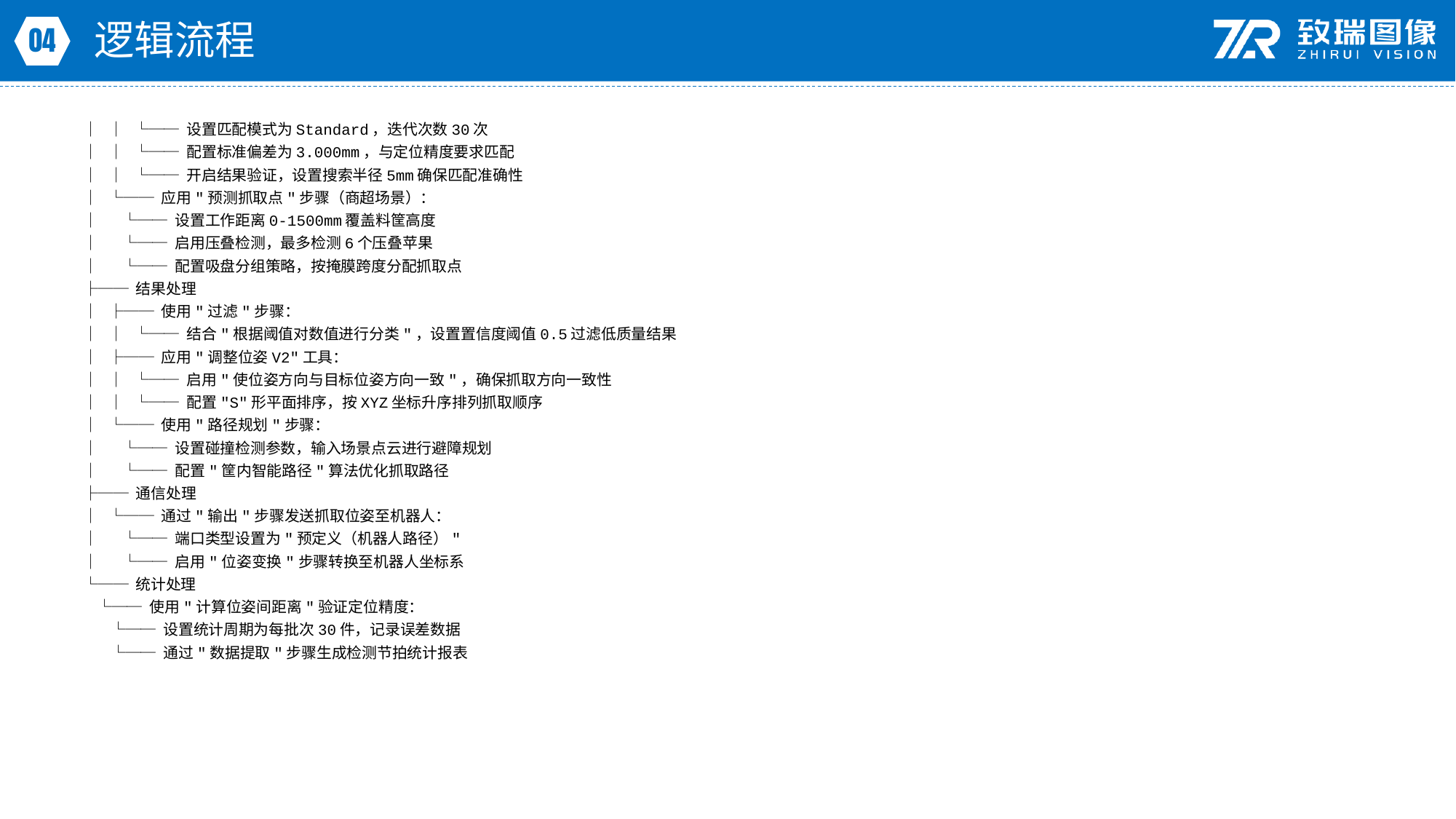

逻辑流程
04

│   │   └── 设置匹配模式为Standard，迭代次数30次
│   │   └── 配置标准偏差为3.000mm，与定位精度要求匹配
│   │   └── 开启结果验证，设置搜索半径5mm确保匹配准确性
│   └── 应用"预测抓取点"步骤（商超场景）：
│       └── 设置工作距离0-1500mm覆盖料筐高度
│       └── 启用压叠检测，最多检测6个压叠苹果
│       └── 配置吸盘分组策略，按掩膜跨度分配抓取点
├── 结果处理
│   ├── 使用"过滤"步骤：
│   │   └── 结合"根据阈值对数值进行分类"，设置置信度阈值0.5过滤低质量结果
│   ├── 应用"调整位姿V2"工具：
│   │   └── 启用"使位姿方向与目标位姿方向一致"，确保抓取方向一致性
│   │   └── 配置"S"形平面排序，按XYZ坐标升序排列抓取顺序
│   └── 使用"路径规划"步骤：
│       └── 设置碰撞检测参数，输入场景点云进行避障规划
│       └── 配置"筐内智能路径"算法优化抓取路径
├── 通信处理
│   └── 通过"输出"步骤发送抓取位姿至机器人：
│       └── 端口类型设置为"预定义（机器人路径）"
│       └── 启用"位姿变换"步骤转换至机器人坐标系
└── 统计处理
    └── 使用"计算位姿间距离"验证定位精度：
        └── 设置统计周期为每批次30件，记录误差数据
        └── 通过"数据提取"步骤生成检测节拍统计报表